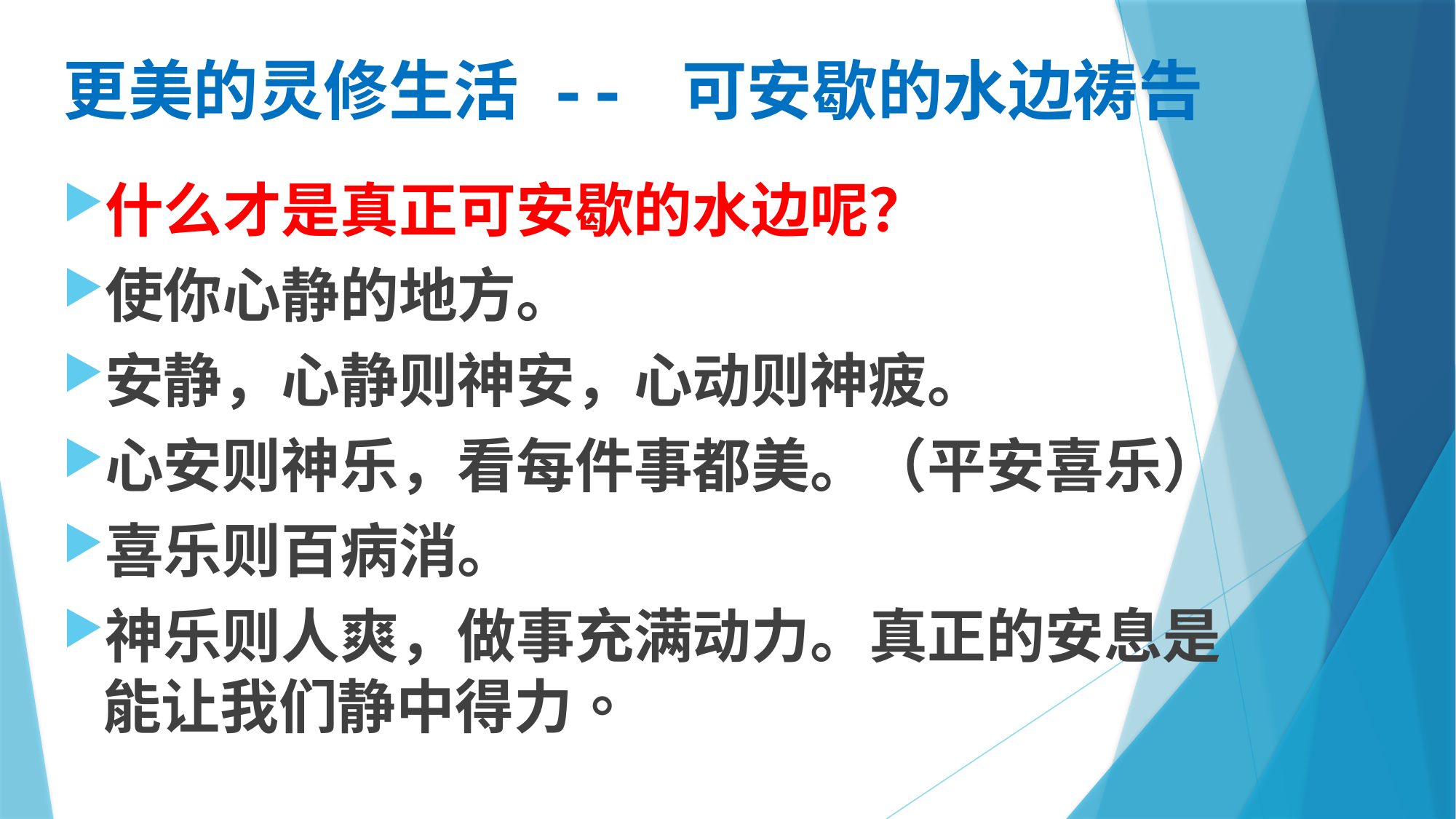

# 更美的灵修生活 -- 可安歇的水边祷告
什么才是真正可安歇的水边呢？
使你心静的地方。
安静，心静则神安，心动则神疲。
心安则神乐，看每件事都美。（平安喜乐）
喜乐则百病消。
神乐则人爽，做事充满动力。真正的安息是能让我们静中得力。